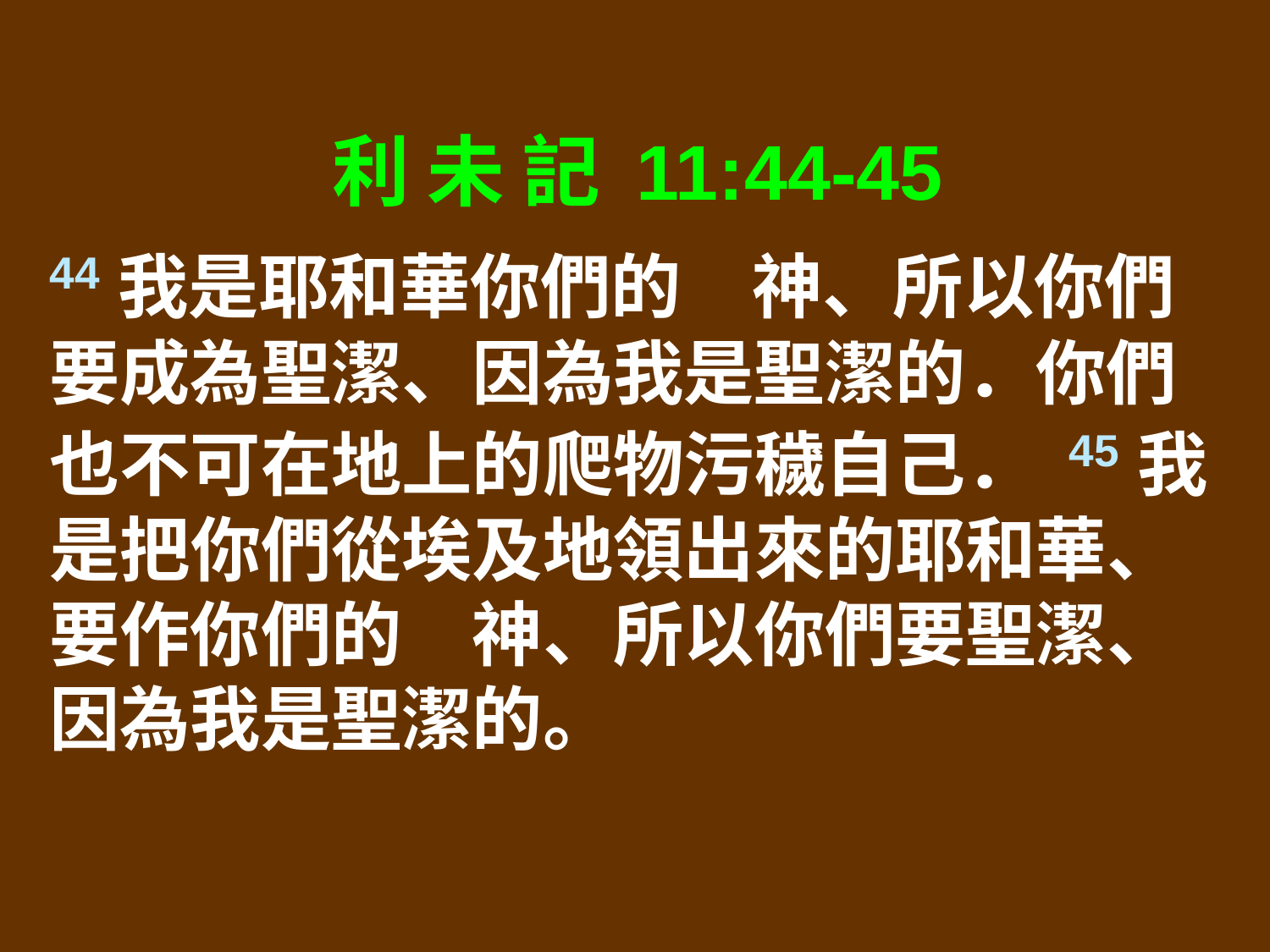

利 未 記 11:44-45
44我是耶和華你們的　神、所以你們要成為聖潔、因為我是聖潔的．你們也不可在地上的爬物污穢自己． 45我是把你們從埃及地領出來的耶和華、要作你們的　神、所以你們要聖潔、因為我是聖潔的。